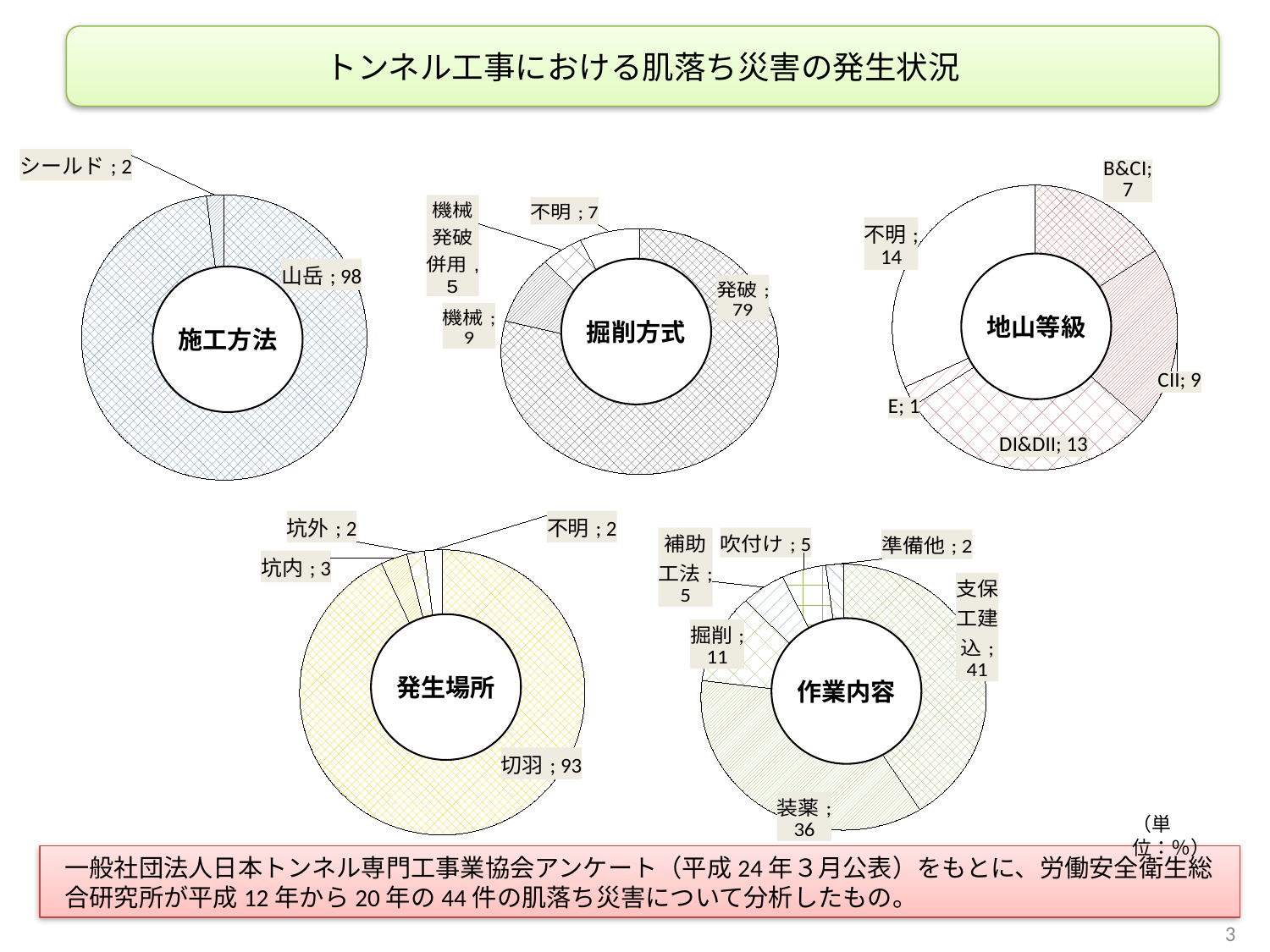

トンネル工事における肌落ち災害の発生状況

### Chart

| Category | 列1 |
|---|---|
| 発破 | 79.0 |
| 機械 | 9.0 |
| 機械発破併用 | 5.0 |
| 不明 | 7.0 |
掘削方式

### Chart

| Category | 列1 |
|---|---|
| B&CI | 7.0 |
| CII | 9.0 |
| DI&DII | 13.0 |
| E | 1.0 |
| 不明 | 14.0 |

### Chart

| Category | 列1 |
|---|---|
| 山岳 | 98.0 |
| シールド | 2.0 |
地山等級
施工方法

### Chart

| Category | 列1 |
|---|---|
| 支保工建込 | 41.0 |
| 装薬 | 36.0 |
| 掘削 | 11.0 |
| 補助工法 | 5.0 |
| 吹付け | 5.0 |
| 準備他 | 2.0 |

### Chart

| Category | 列1 |
|---|---|
| 切羽 | 93.0 |
| 坑内 | 3.0 |
| 坑外 | 2.0 |
| 不明 | 2.0 |
発生場所
作業内容
（単位：％）
一般社団法人日本トンネル専門工事業協会アンケート（平成24年３月公表）をもとに、労働安全衛生総合研究所が平成12年から20年の44件の肌落ち災害について分析したもの。
3